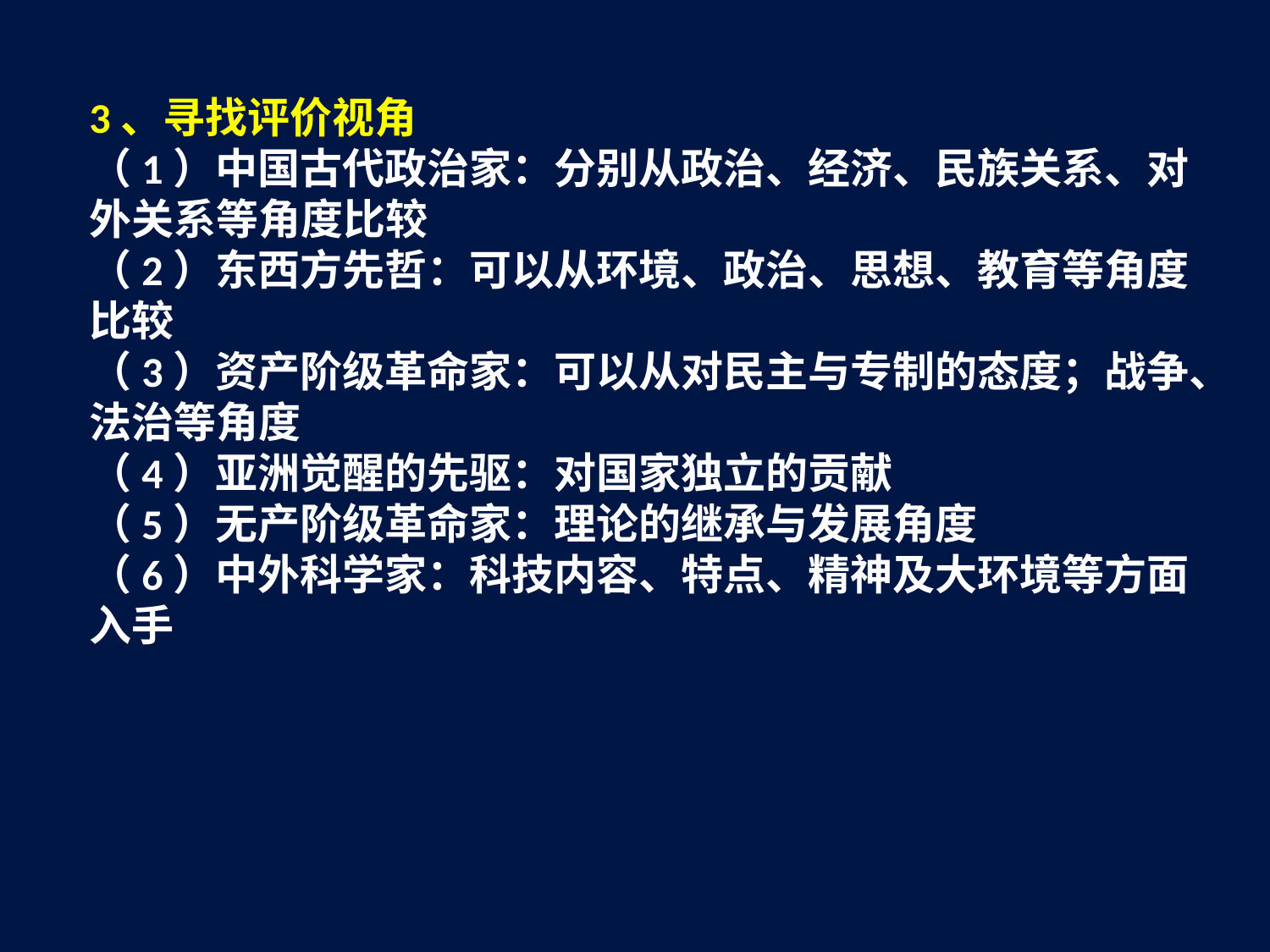

3、寻找评价视角
（1）中国古代政治家：分别从政治、经济、民族关系、对外关系等角度比较
（2）东西方先哲：可以从环境、政治、思想、教育等角度比较
（3）资产阶级革命家：可以从对民主与专制的态度；战争、法治等角度
（4）亚洲觉醒的先驱：对国家独立的贡献
（5）无产阶级革命家：理论的继承与发展角度
（6）中外科学家：科技内容、特点、精神及大环境等方面入手